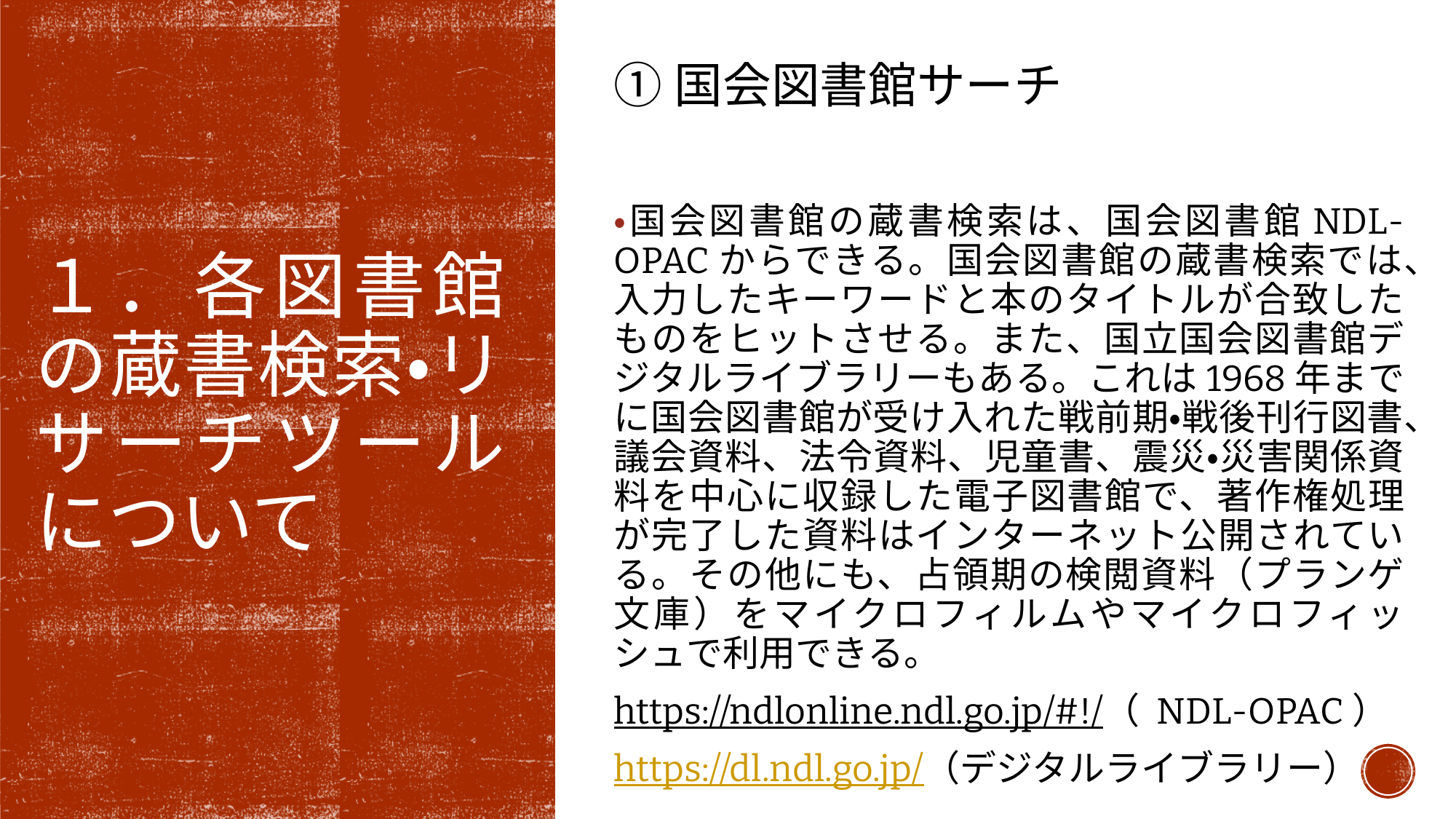

# １．各図書館の蔵書検索・リサーチツールについて
①国会図書館サーチ

・国会図書館の蔵書検索は、国会図書館NDL-OPACからできる。国会図書館の蔵書検索では、入力したキーワードと本のタイトルが合致したものをヒットさせる。また、国立国会図書館デジタルライブラリーもある。これは1968年までに国会図書館が受け入れた戦前期・戦後刊行図書、議会資料、法令資料、児童書、震災・災害関係資料を中心に収録した電子図書館で、著作権処理が完了した資料はインターネット公開されている。その他にも、占領期の検閲資料（プランゲ文庫）をマイクロフィルムやマイクロフィッシュで利用できる。
https://ndlonline.ndl.go.jp/#!/（ NDL-OPAC）
https://dl.ndl.go.jp/（デジタルライブラリー）

3